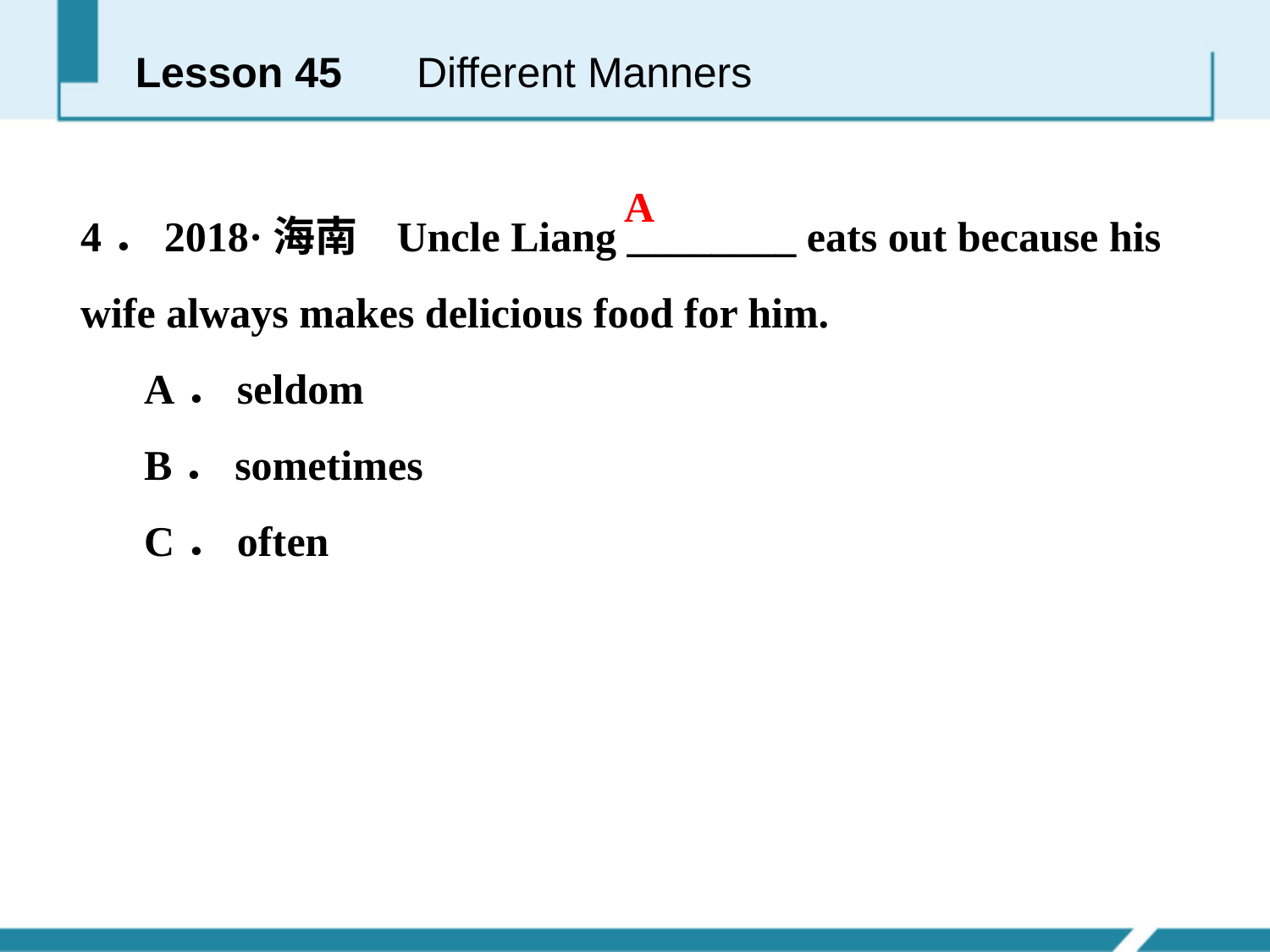

Lesson 45 　Different Manners
A
4．2018·海南   Uncle Liang ________ eats out because his wife always makes delicious food for him.
      A．seldom
      B．sometimes
      C．often